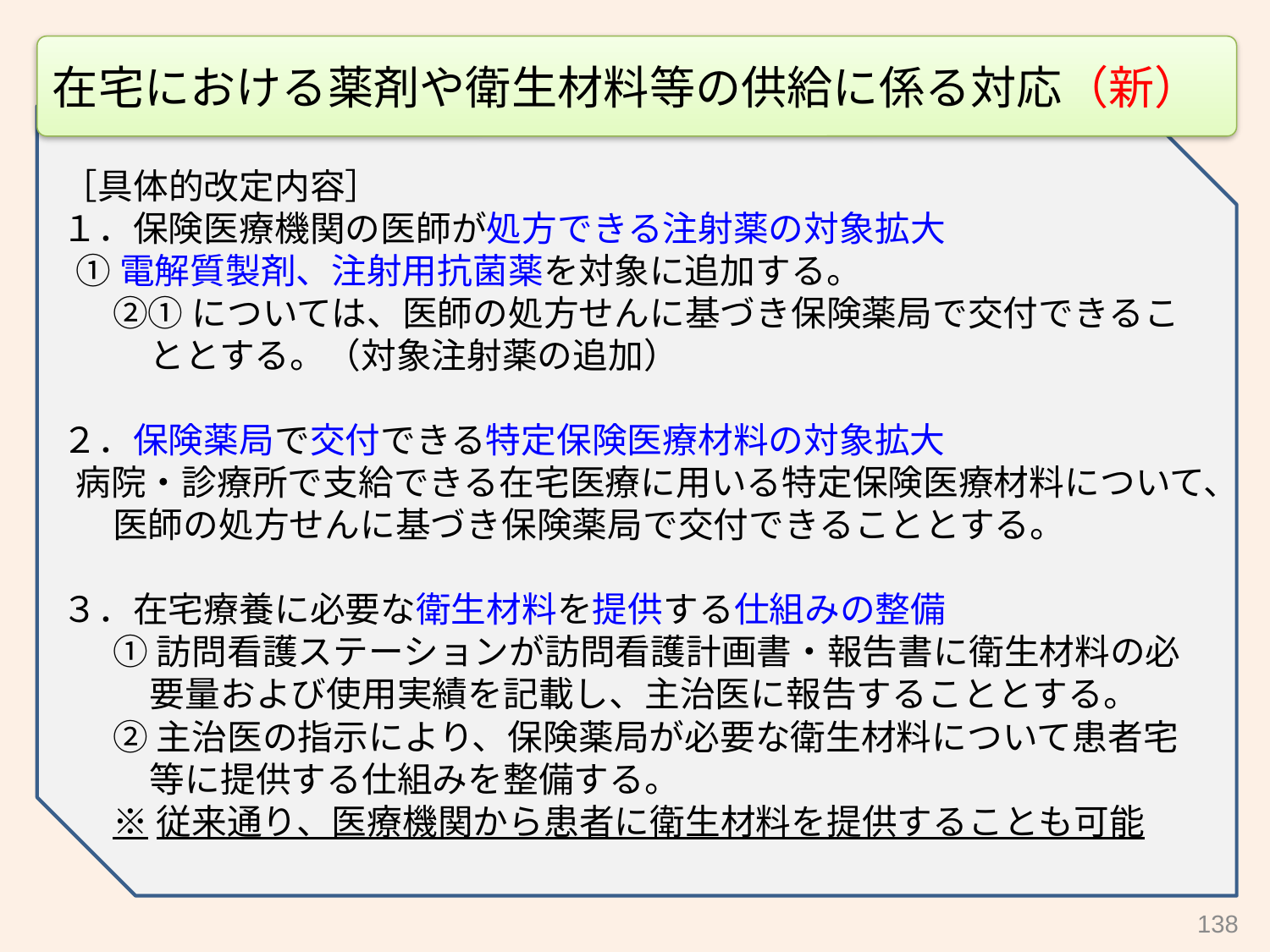

在宅における薬剤や衛生材料等の供給に係る対応（新）

［具体的改定内容］
１．保険医療機関の医師が処方できる注射薬の対象拡大
①電解質製剤、注射用抗菌薬を対象に追加する。
②①については、医師の処方せんに基づき保険薬局で交付できることとする。（対象注射薬の追加）

２．保険薬局で交付できる特定保険医療材料の対象拡大
病院・診療所で支給できる在宅医療に用いる特定保険医療材料について、医師の処方せんに基づき保険薬局で交付できることとする。

３．在宅療養に必要な衛生材料を提供する仕組みの整備
①訪問看護ステーションが訪問看護計画書・報告書に衛生材料の必要量および使用実績を記載し、主治医に報告することとする。
②主治医の指示により、保険薬局が必要な衛生材料について患者宅等に提供する仕組みを整備する。
※従来通り、医療機関から患者に衛生材料を提供することも可能
138